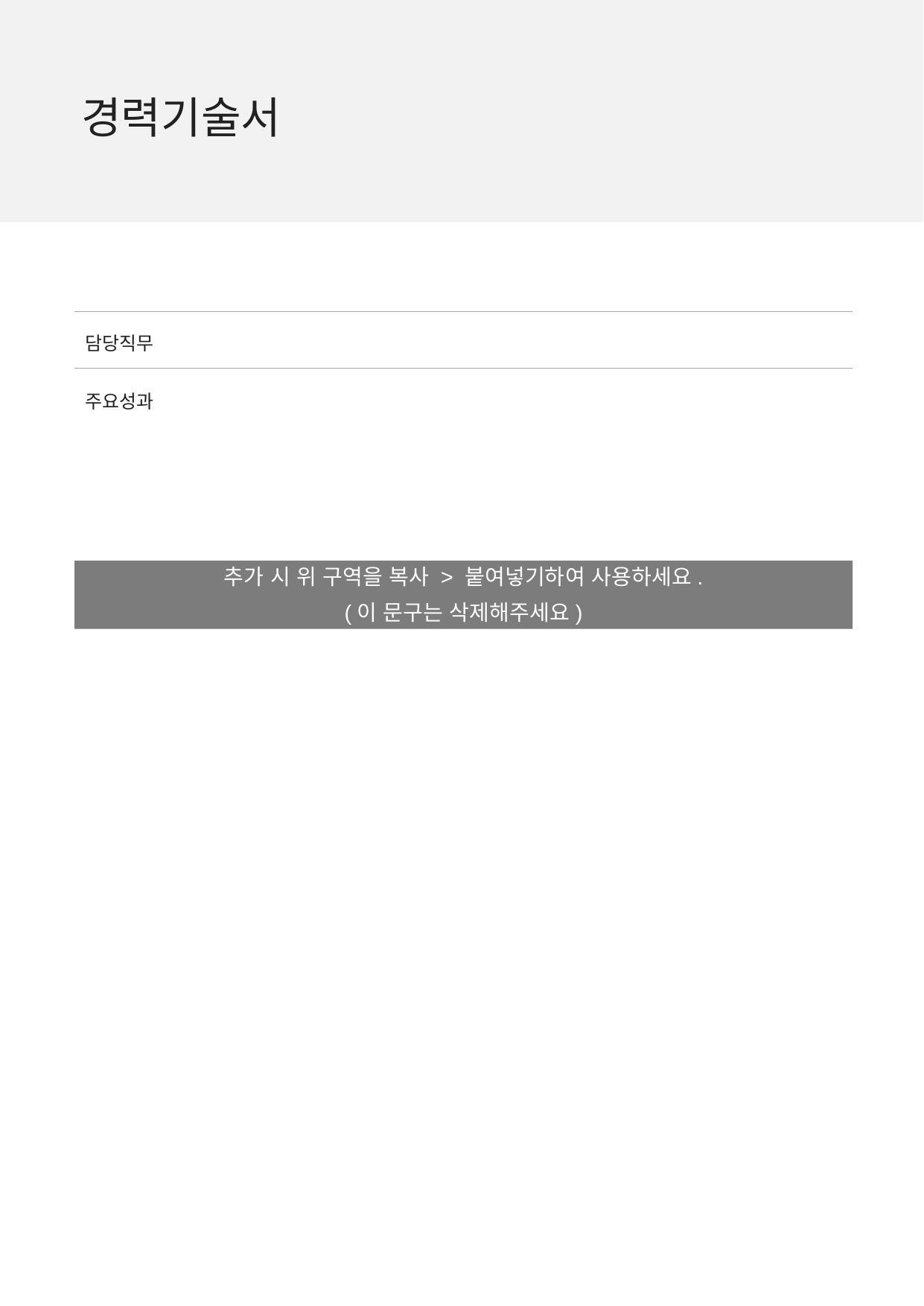

추가 시 위 구역을 복사 > 붙여넣기하여 사용하세요.
(이 문구는 삭제해주세요)